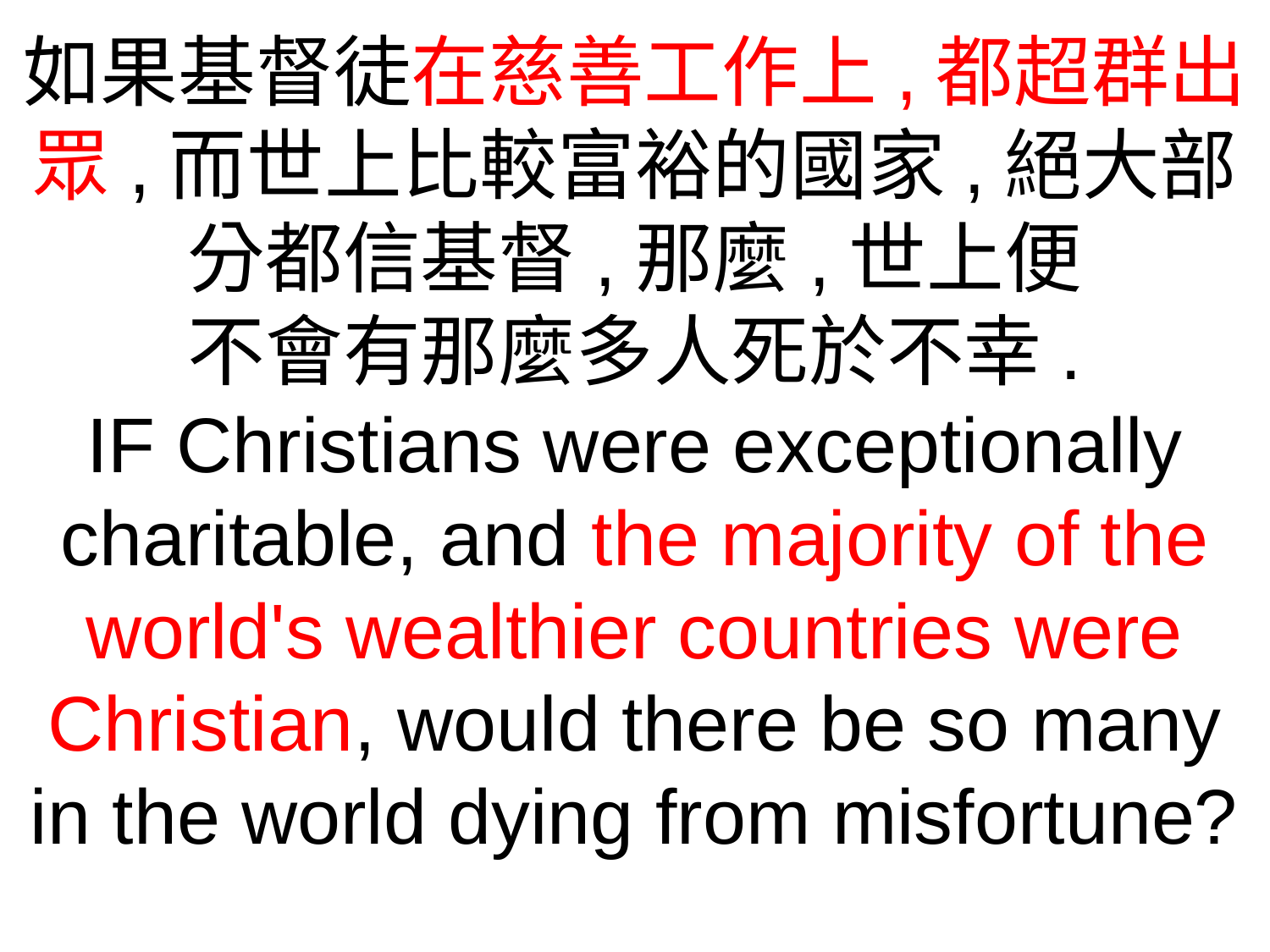

如果基督徒在慈善工作上,都超群出眾,而世上比較富裕的國家,絕大部分都信基督,那麼,世上便
不會有那麼多人死於不幸.
IF Christians were exceptionally charitable, and the majority of the world's wealthier countries were Christian, would there be so many in the world dying from misfortune?